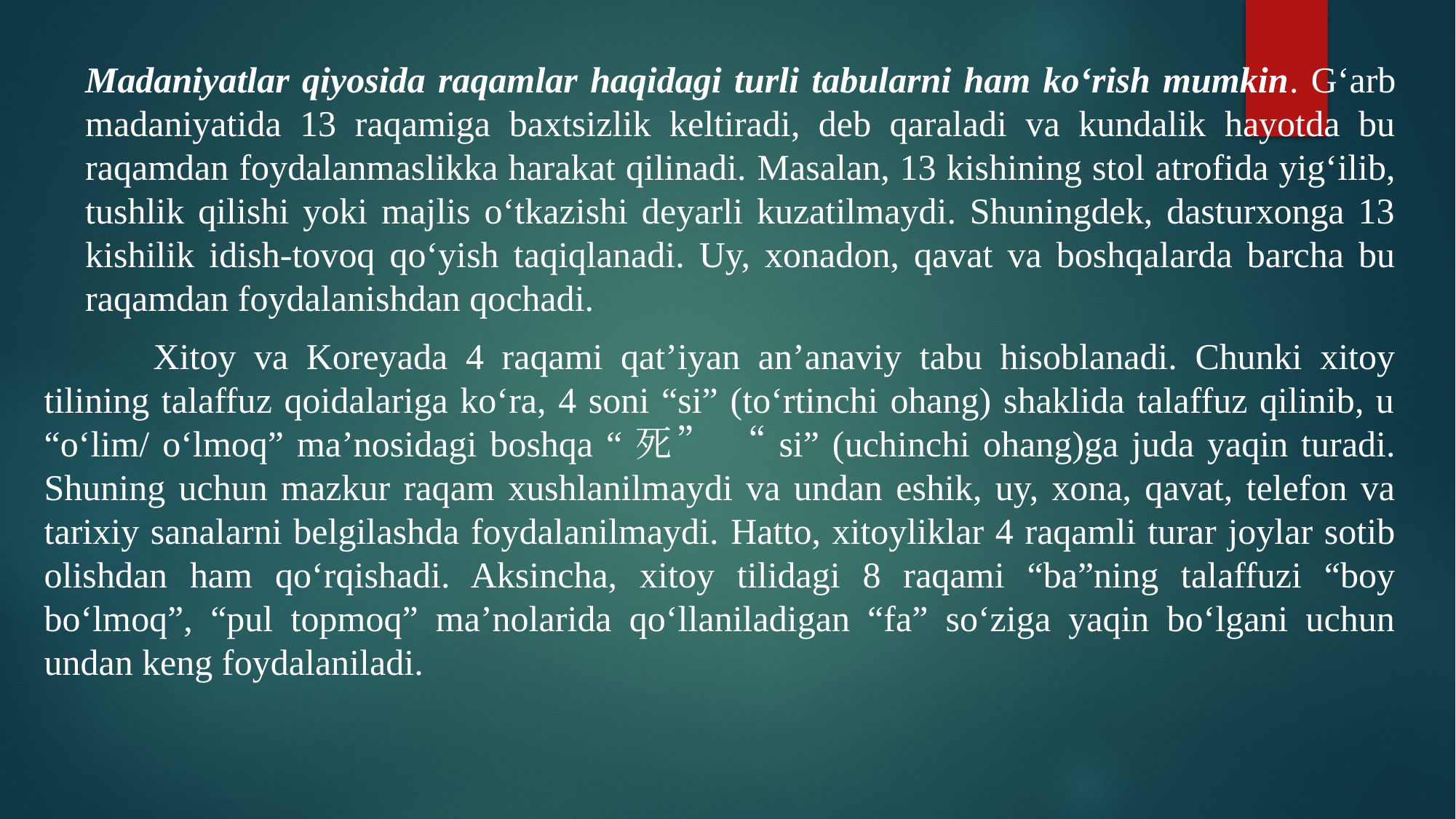

Madaniyatlar qiyosida raqamlar haqidagi turli tabularni ham ko‘rish mumkin. G‘arb madaniyatida 13 raqamiga baxtsizlik keltiradi, deb qaraladi va kundalik hayotda bu raqamdan foydalanmaslikka harakat qilinadi. Masalan, 13 kishining stol atrofida yig‘ilib, tushlik qilishi yoki majlis o‘tkazishi deyarli kuzatilmaydi. Shuningdek, dasturxonga 13 kishilik idish-tovoq qo‘yish taqiqlanadi. Uy, xonadon, qavat va boshqalarda barcha bu raqamdan foydalanishdan qochadi.
	Xitoy va Koreyada 4 raqami qat’iyan an’anaviy tabu hisoblanadi. Chunki xitoy tilining talaffuz qoidalariga ko‘ra, 4 soni “si” (to‘rtinchi ohang) shaklida talaffuz qilinib, u “o‘lim/ o‘lmoq” ma’nosidagi boshqa “死” “si” (uchinchi ohang)ga juda yaqin turadi. Shuning uchun mazkur raqam xushlanilmaydi va undan eshik, uy, xona, qavat, telefon va tarixiy sanalarni belgilashda foydalanilmaydi. Hatto, xitoyliklar 4 raqamli turar joylar sotib olishdan ham qo‘rqishadi. Aksincha, xitoy tilidagi 8 raqami “ba”ning talaffuzi “boy bo‘lmoq”, “pul topmoq” ma’nolarida qo‘llaniladigan “fa” so‘ziga yaqin bo‘lgani uchun undan keng foydalaniladi.